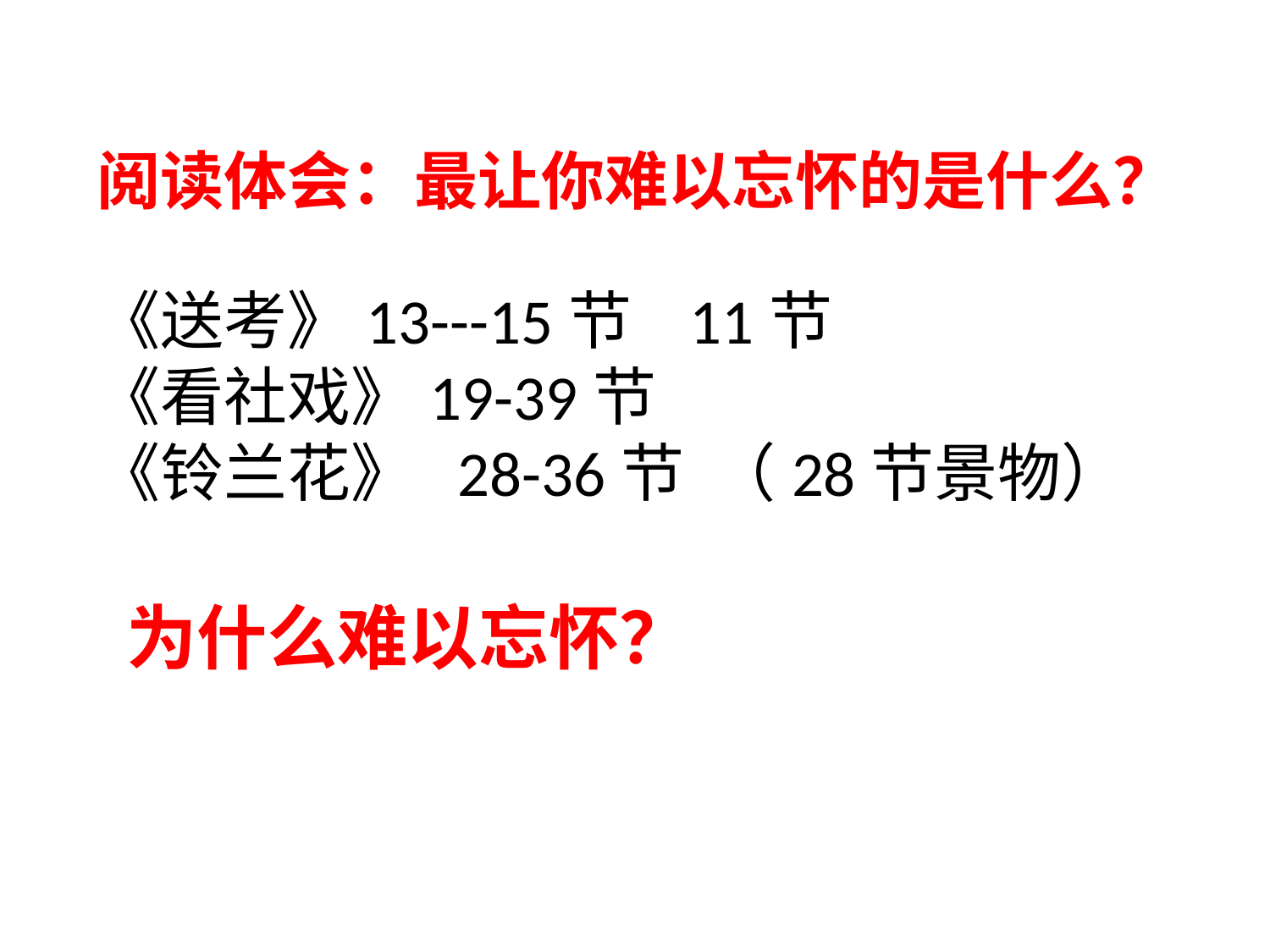

阅读体会：最让你难以忘怀的是什么？
《送考》13---15节   11节
《看社戏》19-39节
《铃兰花》  28-36节  （28节景物）
为什么难以忘怀？